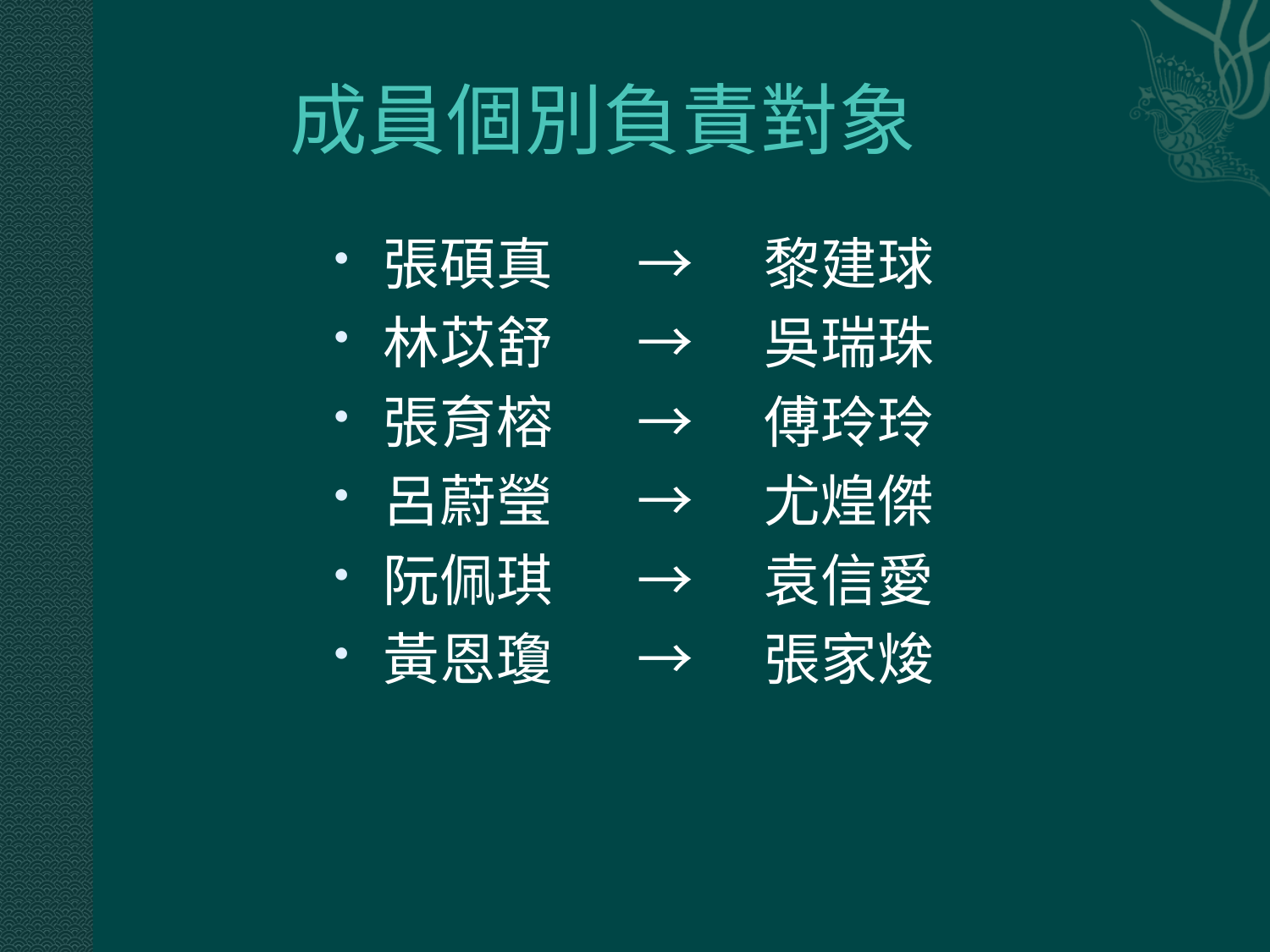

# 成員個別負責對象
張碩真	→	黎建球
林苡舒	→	吳瑞珠
張育榕	→	傅玲玲
呂蔚瑩	→	尤煌傑
阮佩琪	→	袁信愛
黃恩瓊	→	張家焌